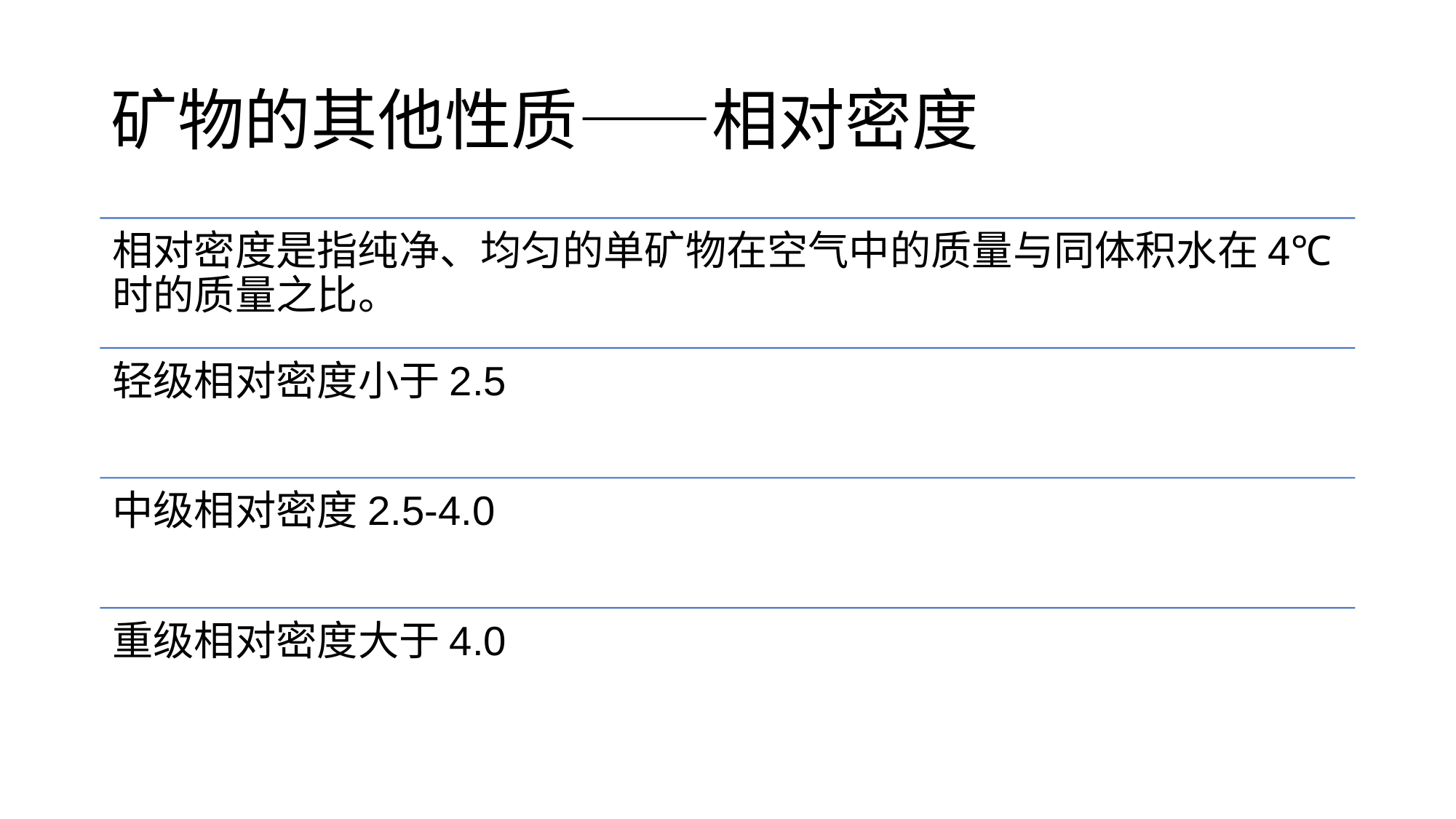

# 矿物的其他性质——相对密度
相对密度是指纯净、均匀的单矿物在空气中的质量与同体积水在4℃时的质量之比。
轻级相对密度小于2.5
中级相对密度2.5-4.0
重级相对密度大于4.0